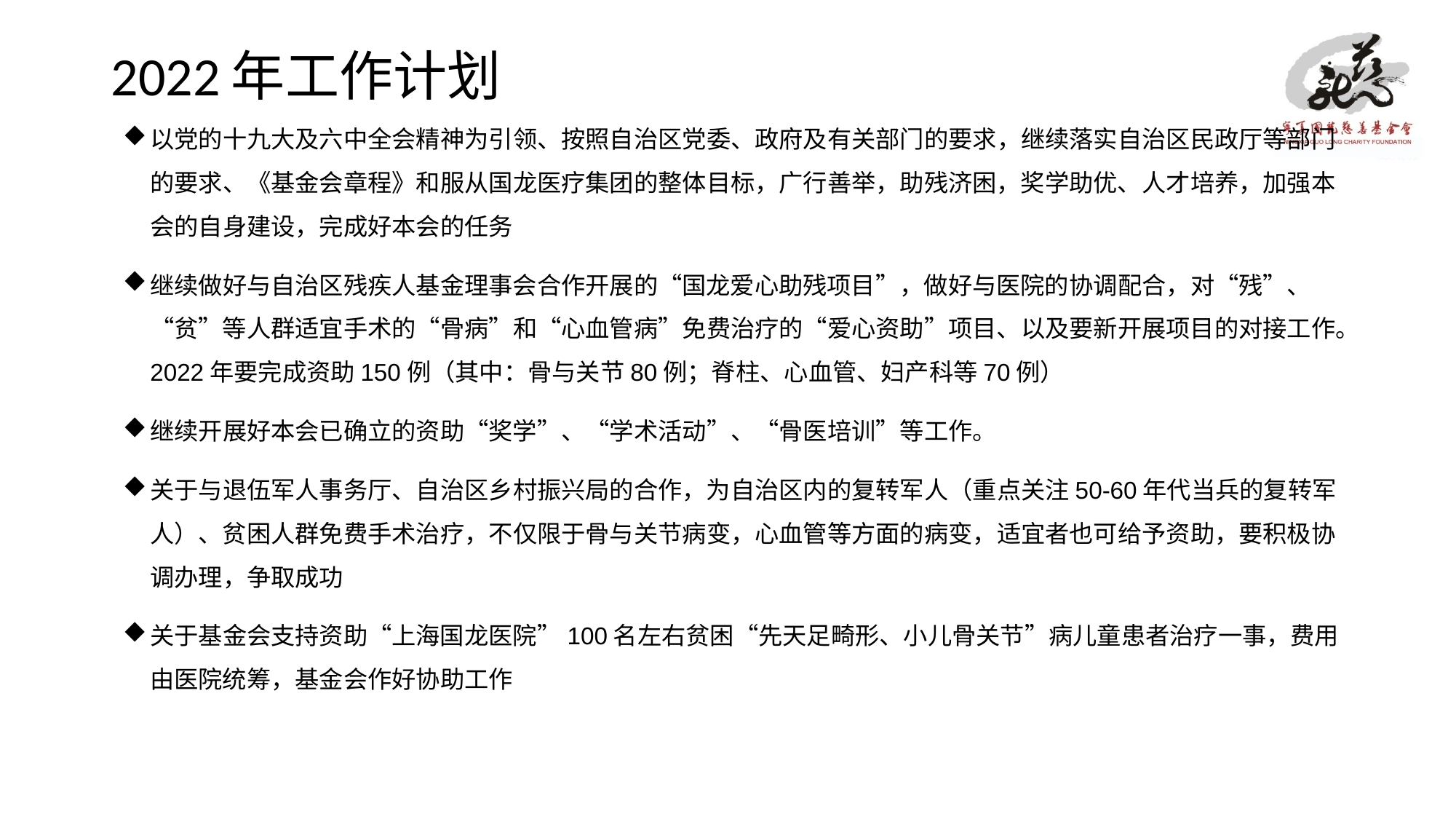

# 2022年工作计划
以党的十九大及六中全会精神为引领、按照自治区党委、政府及有关部门的要求，继续落实自治区民政厅等部门的要求、《基金会章程》和服从国龙医疗集团的整体目标，广行善举，助残济困，奖学助优、人才培养，加强本会的自身建设，完成好本会的任务
继续做好与自治区残疾人基金理事会合作开展的“国龙爱心助残项目”，做好与医院的协调配合，对“残”、“贫”等人群适宜手术的“骨病”和“心血管病”免费治疗的“爱心资助”项目、以及要新开展项目的对接工作。2022年要完成资助150例（其中：骨与关节80例；脊柱、心血管、妇产科等70例）
继续开展好本会已确立的资助“奖学”、“学术活动”、“骨医培训”等工作。
关于与退伍军人事务厅、自治区乡村振兴局的合作，为自治区内的复转军人（重点关注50-60年代当兵的复转军人）、贫困人群免费手术治疗，不仅限于骨与关节病变，心血管等方面的病变，适宜者也可给予资助，要积极协调办理，争取成功
关于基金会支持资助“上海国龙医院”100名左右贫困“先天足畸形、小儿骨关节”病儿童患者治疗一事，费用由医院统筹，基金会作好协助工作